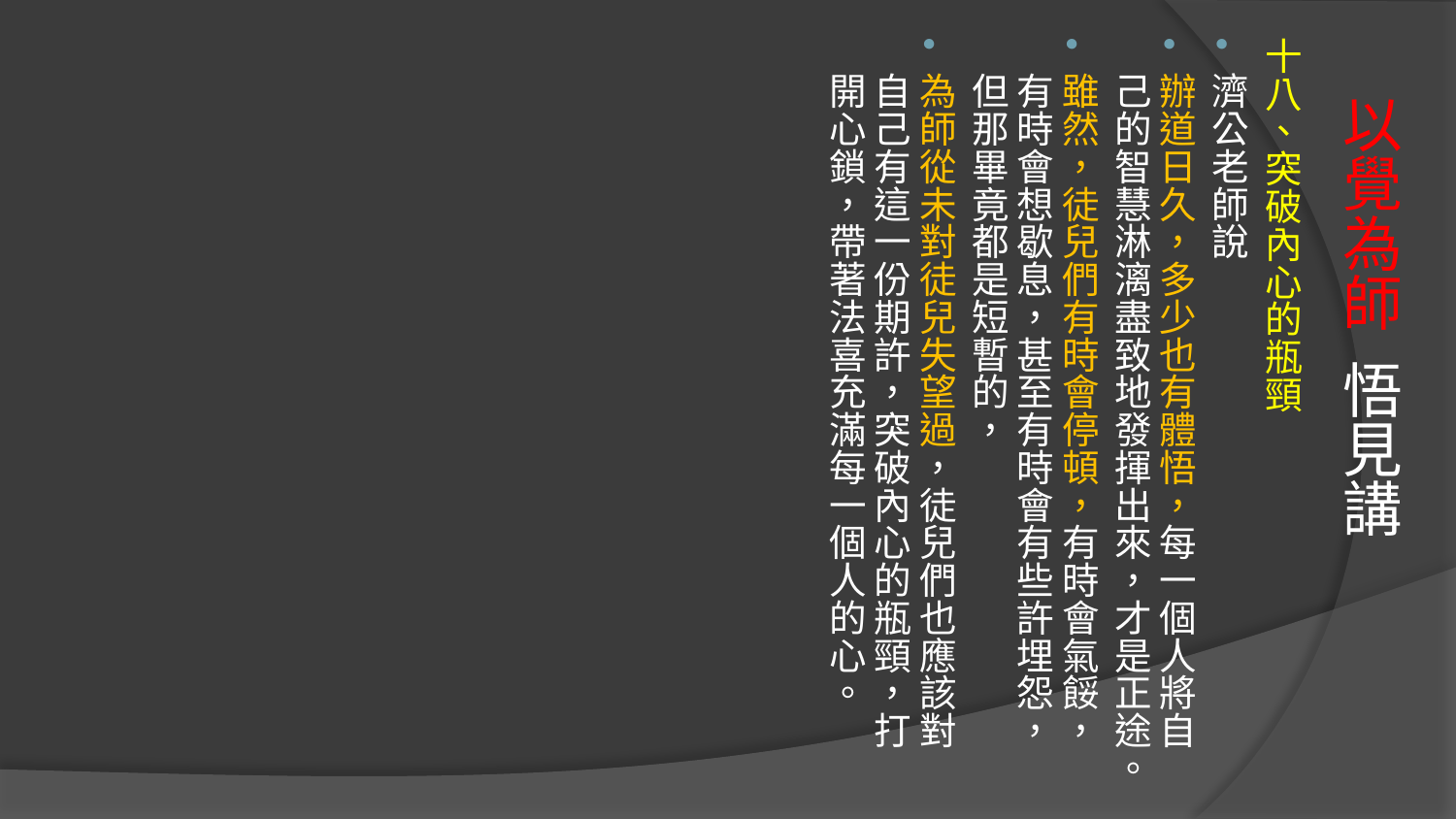

十八、突破內心的瓶頸
濟公老師說
辦道日久，多少也有體悟，每一個人將自己的智慧淋漓盡致地發揮出來，才是正途。
雖然，徒兒們有時會停頓，有時會氣餒，有時會想歇息，甚至有時會有些許埋怨，但那畢竟都是短暫的，
為師從未對徒兒失望過，徒兒們也應該對自己有這一份期許，突破內心的瓶頸，打開心鎖，帶著法喜充滿每一個人的心。

# 以覺為師  悟見講